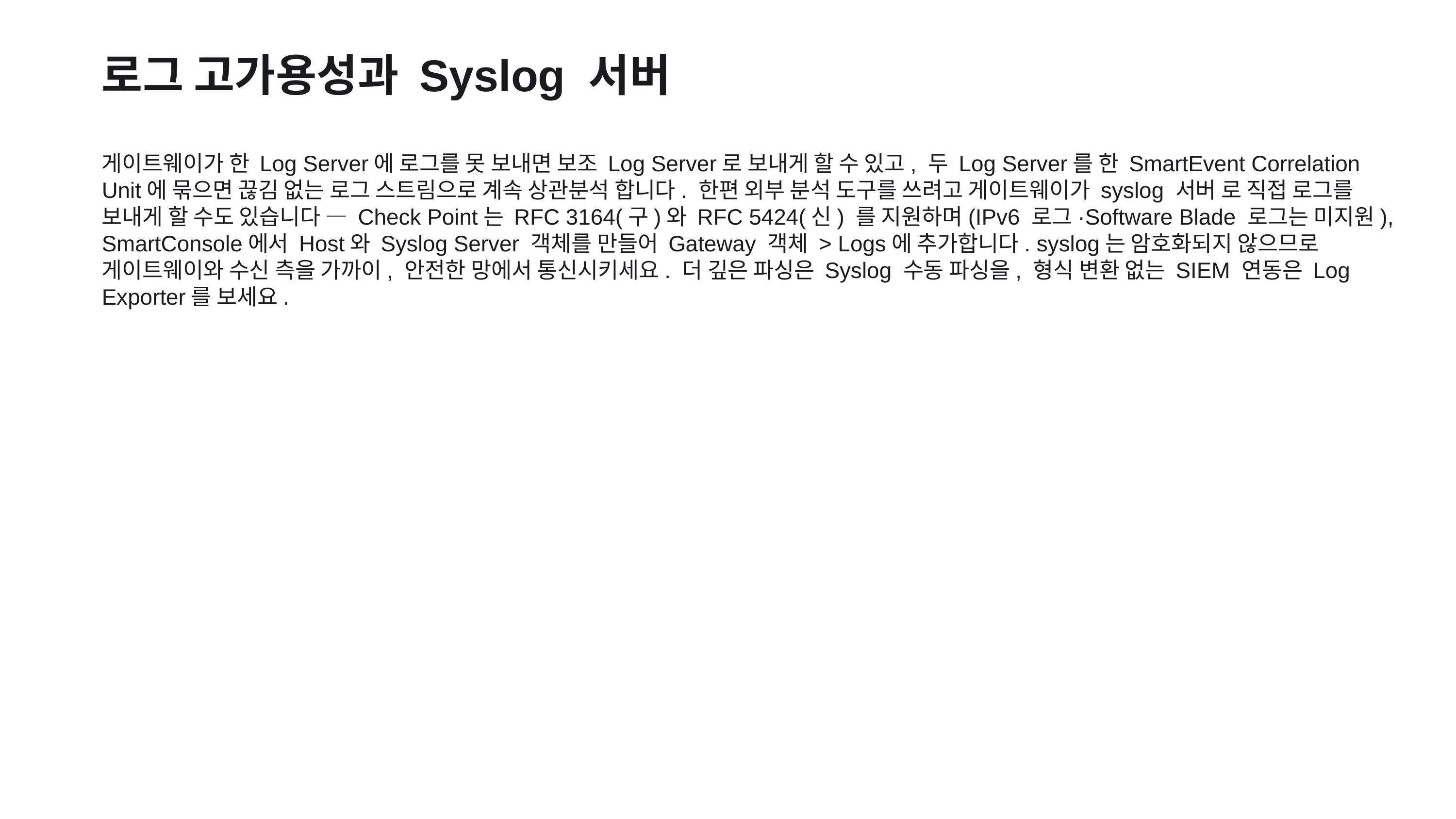

로그 고가용성과 Syslog 서버
게이트웨이가 한 Log Server에 로그를 못 보내면 보조 Log Server로 보내게 할 수 있고, 두 Log Server를 한 SmartEvent Correlation Unit에 묶으면 끊김 없는 로그 스트림으로 계속 상관분석 합니다. 한편 외부 분석 도구를 쓰려고 게이트웨이가 syslog 서버 로 직접 로그를 보내게 할 수도 있습니다 — Check Point는 RFC 3164(구)와 RFC 5424(신) 를 지원하며(IPv6 로그·Software Blade 로그는 미지원), SmartConsole에서 Host와 Syslog Server 객체를 만들어 Gateway 객체 > Logs에 추가합니다. syslog는 암호화되지 않으므로 게이트웨이와 수신 측을 가까이, 안전한 망에서 통신시키세요. 더 깊은 파싱은 Syslog 수동 파싱을, 형식 변환 없는 SIEM 연동은 Log Exporter를 보세요.